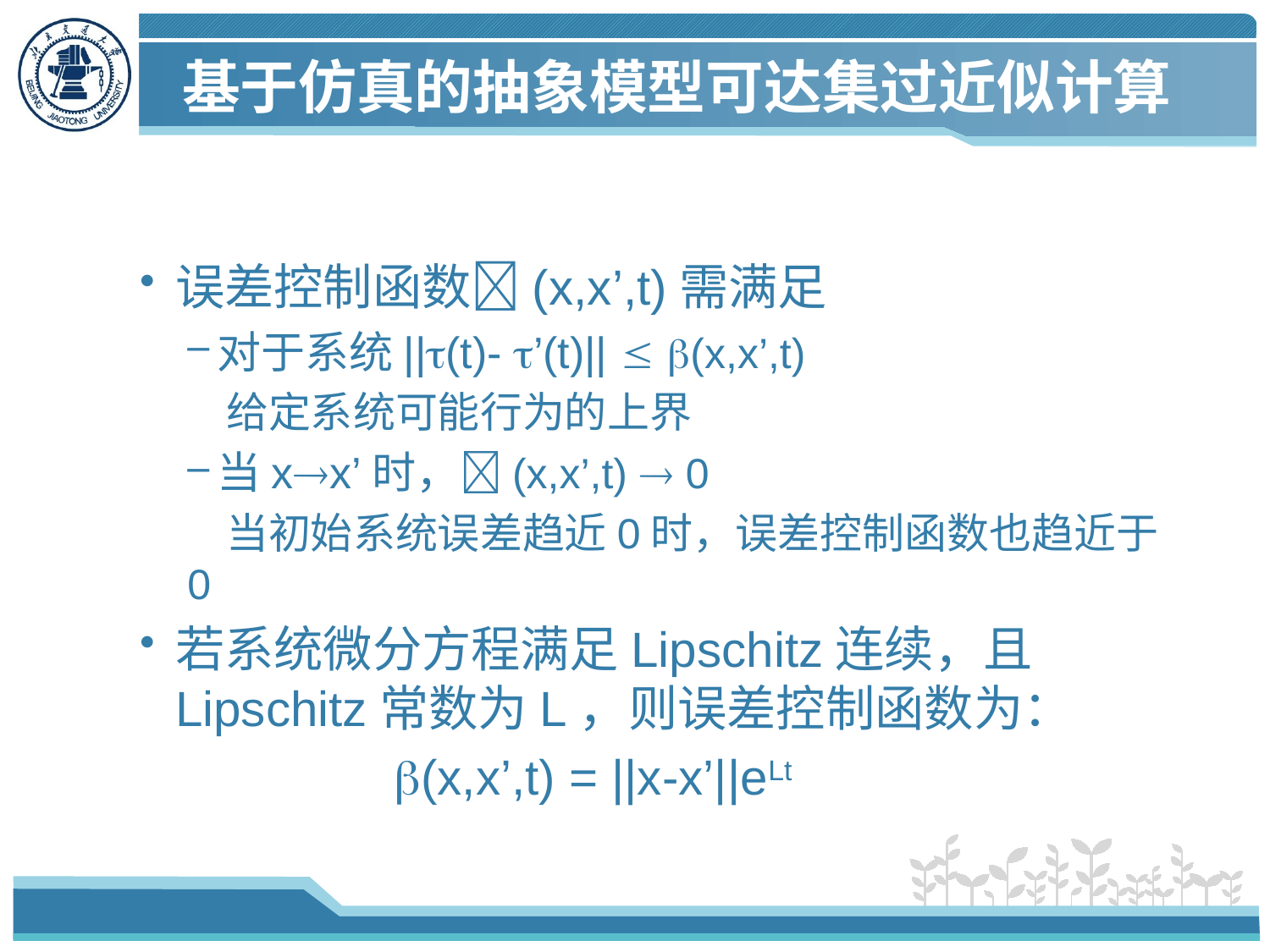

基于仿真的抽象模型可达集过近似计算
误差控制函数β(x,x’,t)需满足
对于系统||τ(t)- τ’(t)|| ≤ β(x,x’,t)
   给定系统可能行为的上界
当x→x’时，β(x,x’,t) → 0
   当初始系统误差趋近0时，误差控制函数也趋近于0
若系统微分方程满足Lipschitz连续，且Lipschitz常数为L，则误差控制函数为：
	 	β(x,x’,t) = ||x-x’||eLt